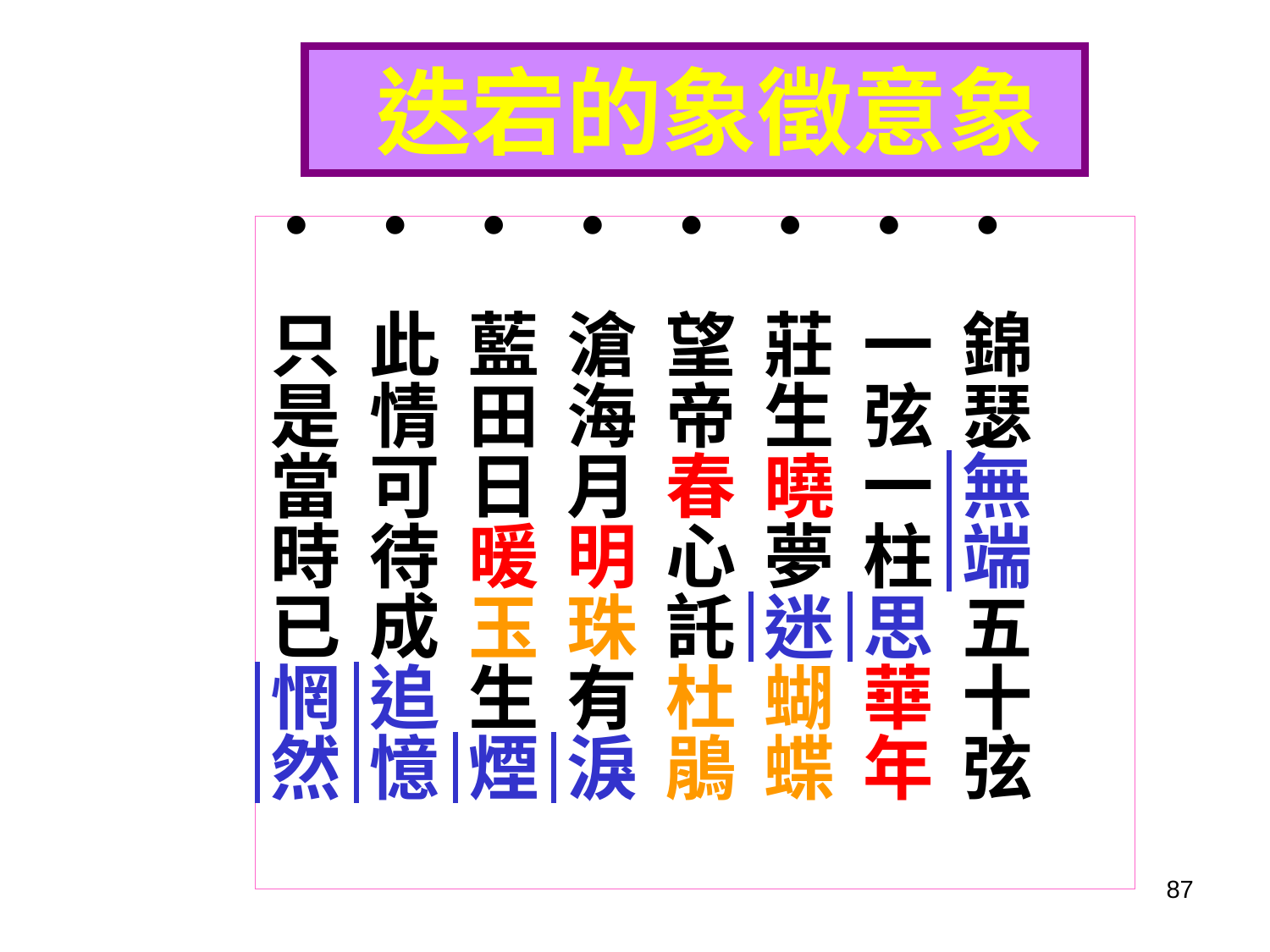

迭宕的象徵意象
 錦瑟無端五十弦
 一弦一柱思華年
 莊生曉夢迷蝴蝶
 望帝春心託杜鵑
 滄海月明珠有淚
 藍田日暖玉生煙
 此情可待成追憶
 只是當時已惘然
87